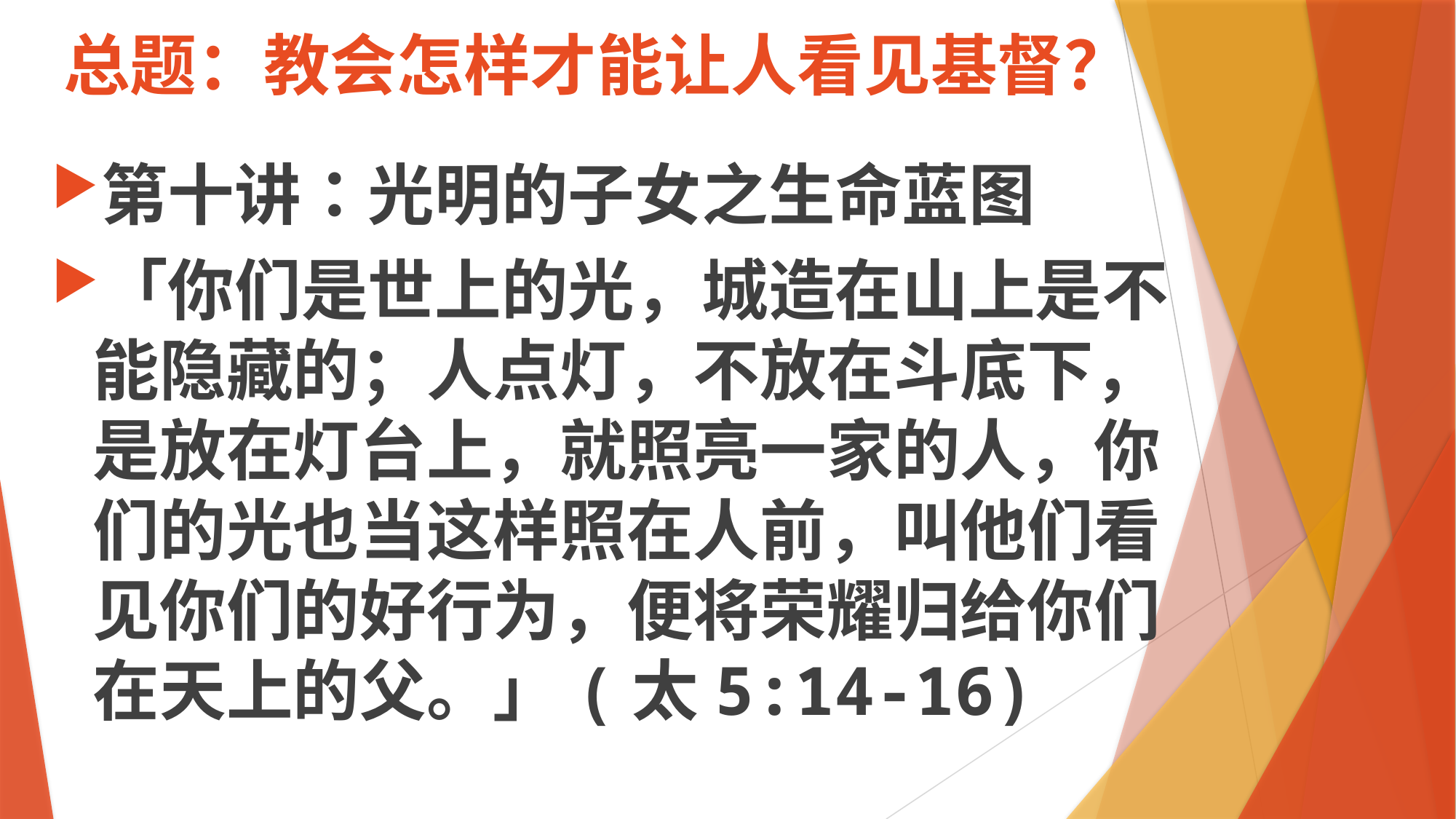

# 总题：教会怎样才能让人看见基督？
第十讲：光明的子女之生命蓝图
「你们是世上的光，城造在山上是不能隐藏的；人点灯，不放在斗底下，是放在灯台上，就照亮一家的人，你们的光也当这样照在人前，叫他们看见你们的好行为，便将荣耀归给你们在天上的父。」(太5:14-16)